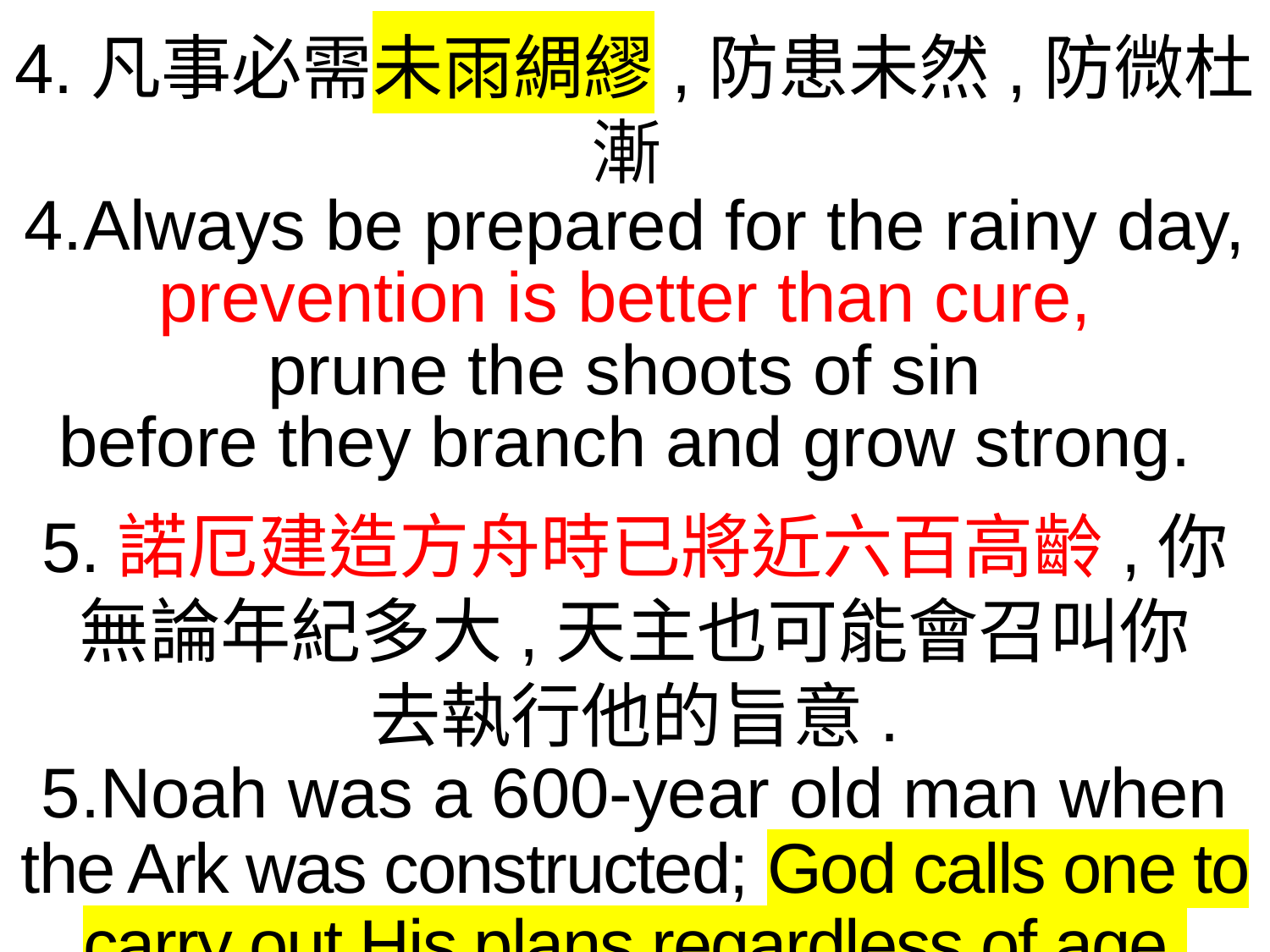

4.凡事必需未雨綢繆,防患未然,防微杜漸
4.Always be prepared for the rainy day, prevention is better than cure,
prune the shoots of sin
before they branch and grow strong.
5.諾厄建造方舟時已將近六百高齡,你無論年紀多大,天主也可能會召叫你
去執行他的旨意.
5.Noah was a 600-year old man when the Ark was constructed; God calls one to carry out His plans regardless of age.